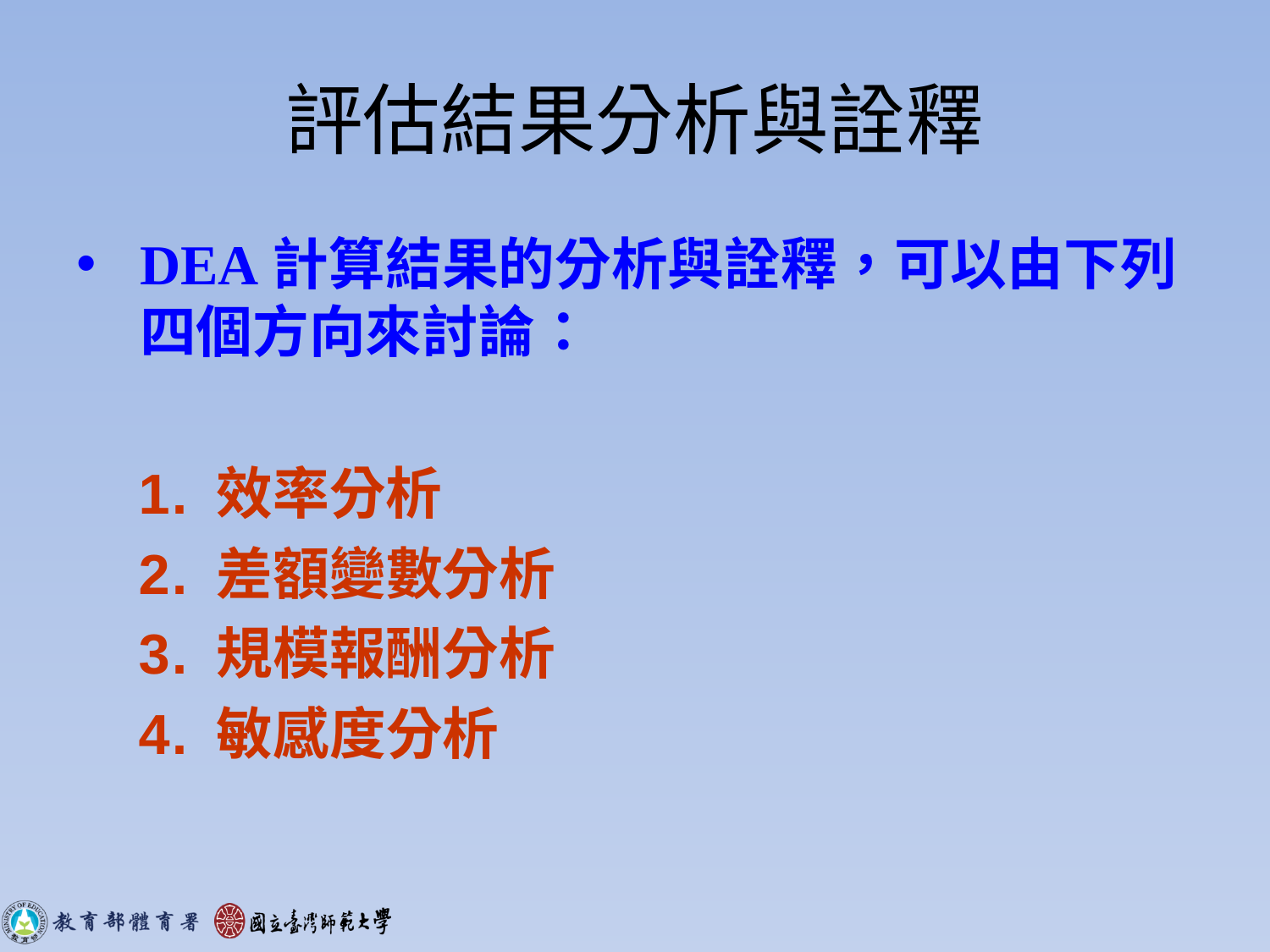

# 評估結果分析與詮釋
DEA計算結果的分析與詮釋，可以由下列四個方向來討論：

 效率分析
 差額變數分析
 規模報酬分析
 敏感度分析